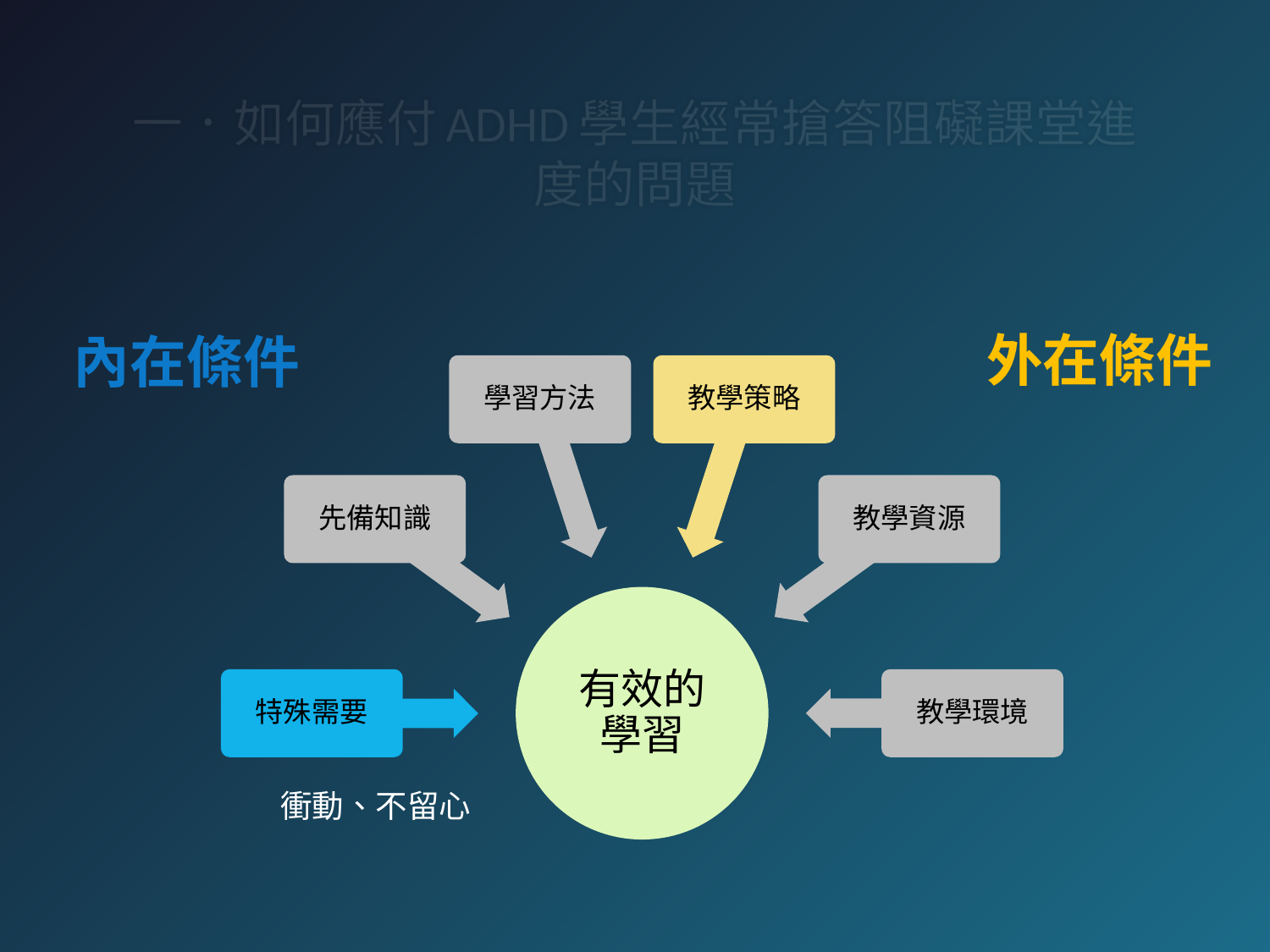

# 一．如何應付ADHD學生經常搶答阻礙課堂進度的問題
外在條件
內在條件
學習方法
教學策略

先備知識
教學資源

有效的學習
特殊需要
教學環境

衝動、不留心